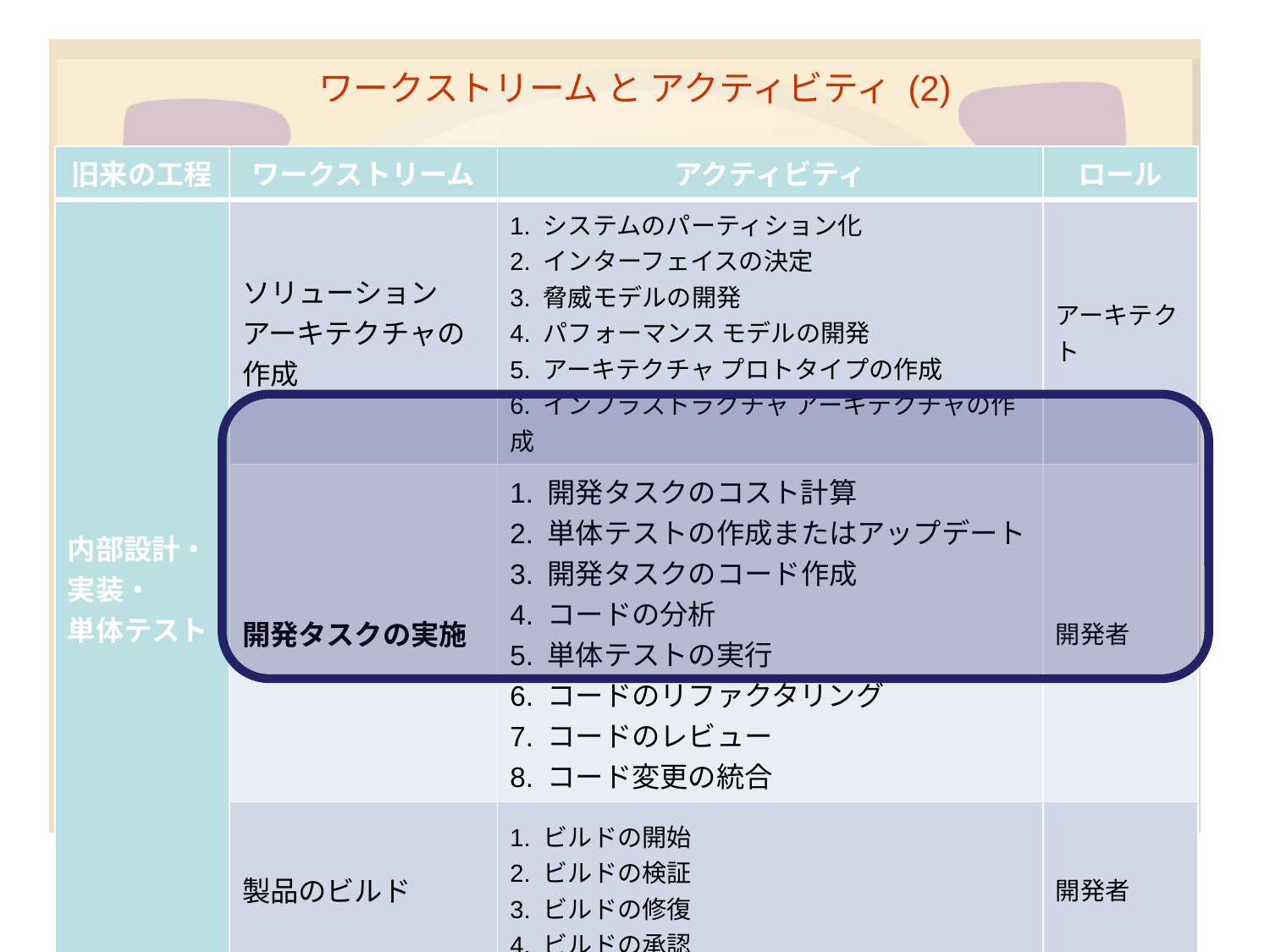

ワークストリーム と アクティビティ (2)
| 旧来の工程 | ワークストリーム | アクティビティ | ロール |
| --- | --- | --- | --- |
| 内部設計・実装・ 単体テスト | ソリューション アーキテクチャの作成 | 1. システムのパーティション化 2. インターフェイスの決定 3. 脅威モデルの開発 4. パフォーマンス モデルの開発 5. アーキテクチャ プロトタイプの作成 6. インフラストラクチャ アーキテクチャの作成 | アーキテクト |
|  | 開発タスクの実施 | 1. 開発タスクのコスト計算 2. 単体テストの作成またはアップデート 3. 開発タスクのコード作成 4. コードの分析 5. 単体テストの実行 6. コードのリファクタリング 7. コードのレビュー 8. コード変更の統合 | 開発者 |
|  | 製品のビルド | 1. ビルドの開始 2. ビルドの検証 3. ビルドの修復 4. ビルドの承認 | 開発者 |